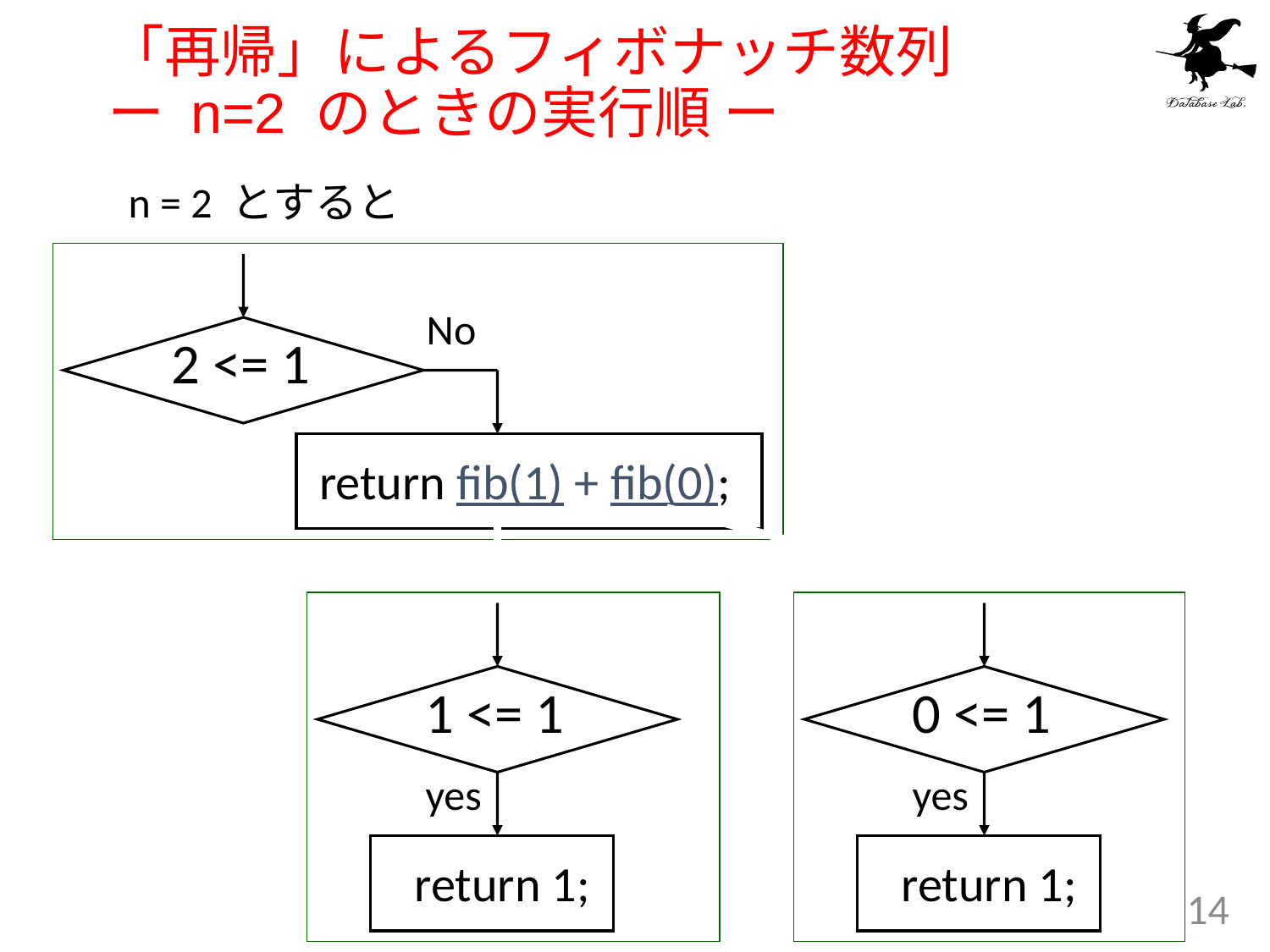

# 「再帰」によるフィボナッチ数列 ー n=2 のときの実行順 ー
n = 2 とすると

No

2 <= 1

return fib(1) + fib(0);

1 <= 1
0 <= 1
yes
yes

return 1;
return 1;
14